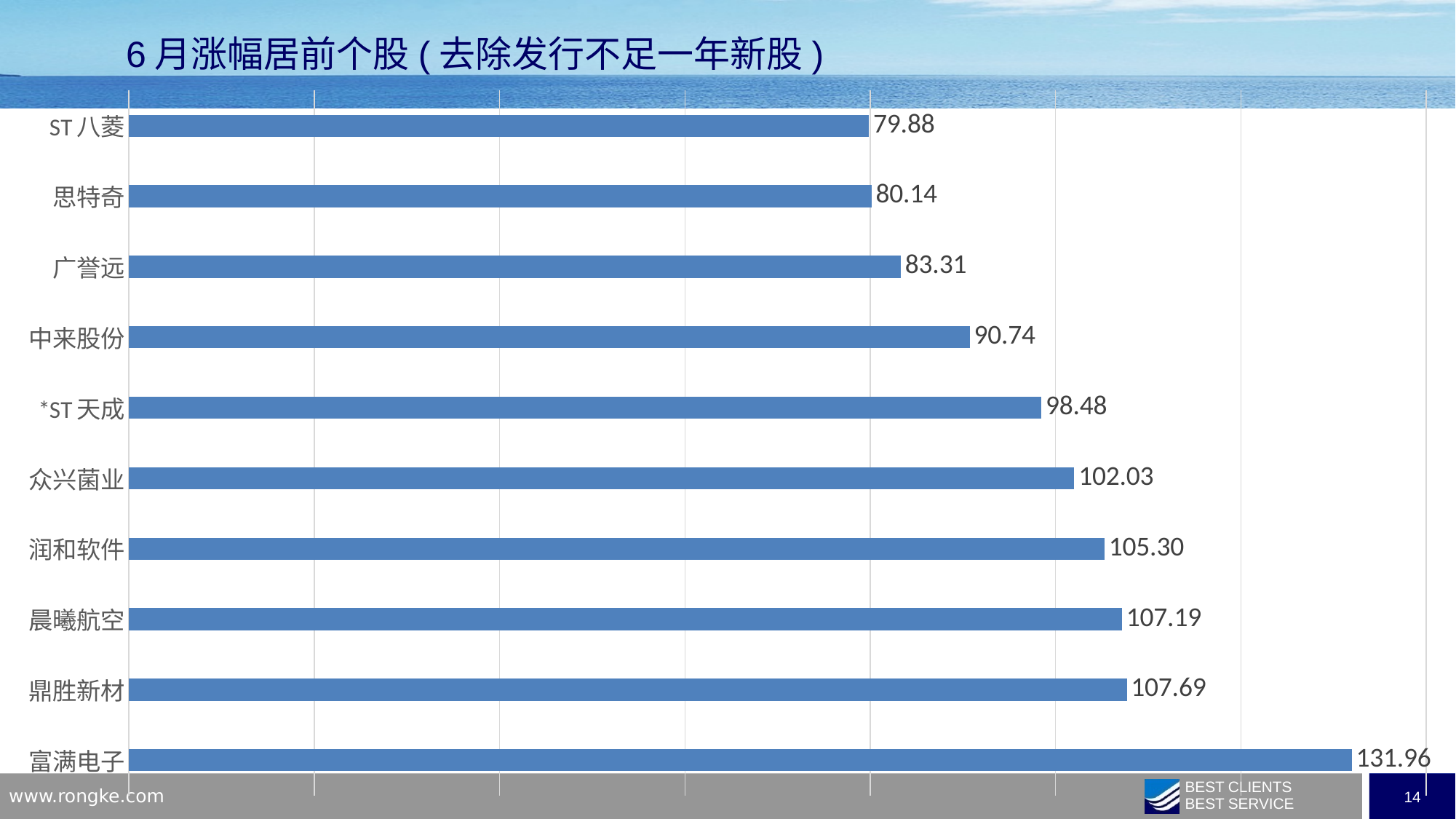

6月涨幅居前个股(去除发行不足一年新股)

### Chart

| Category |  |
|---|---|
| 富满电子 | 131.9648 |
| 鼎胜新材 | 107.6923 |
| 晨曦航空 | 107.188 |
| 润和软件 | 105.303 |
| 众兴菌业 | 102.033 |
| *ST天成 | 98.4772 |
| 中来股份 | 90.7407 |
| 广誉远 | 83.3099 |
| 思特奇 | 80.137 |
| ST八菱 | 79.8755 |